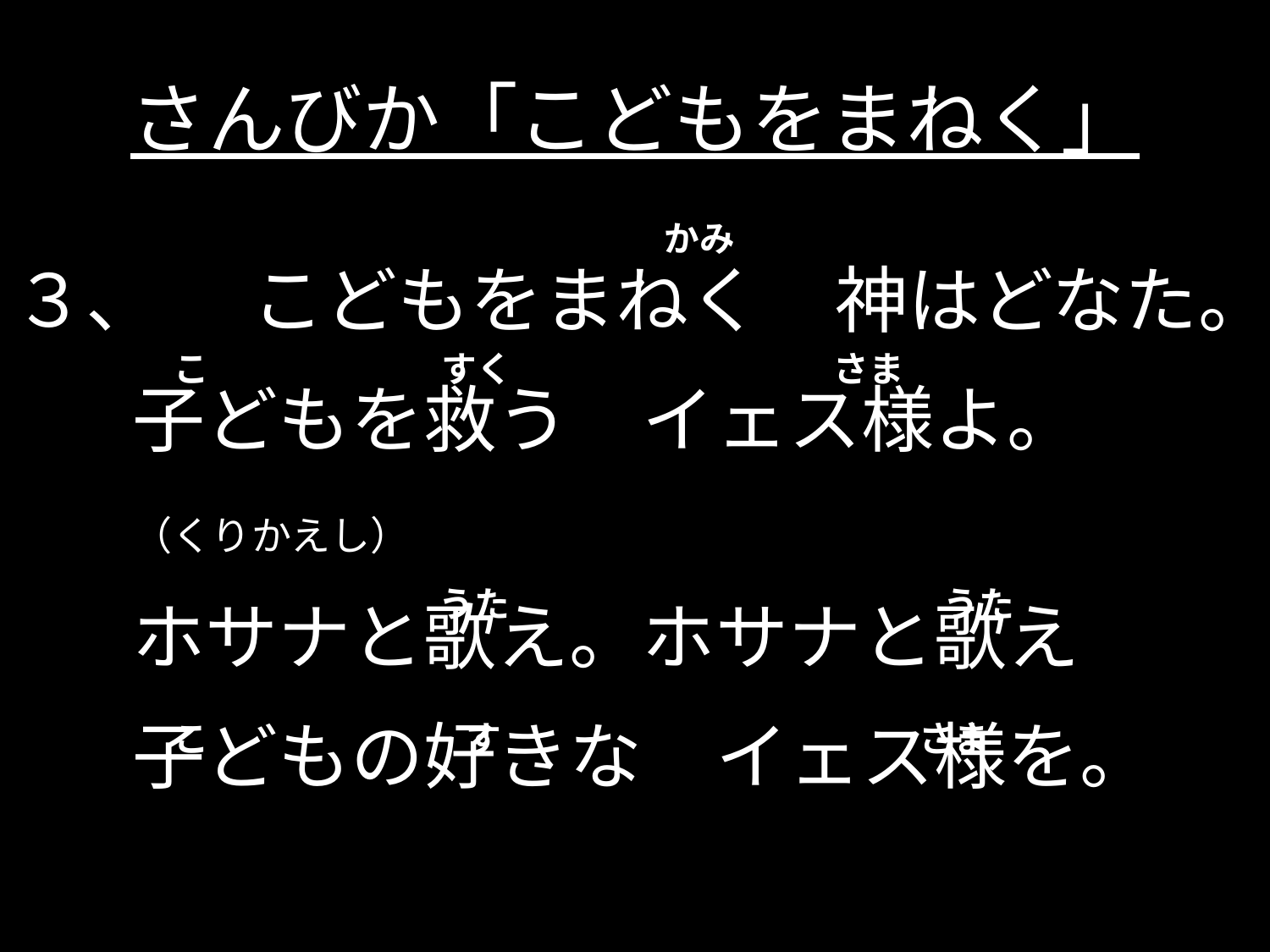

# さんびか「こどもをまねく」
                                                                                かみ
３、	こどもをまねく　神はどなた。
	子どもを救う　イェス様よ。

	（くりかえし）
	ホサナと歌え。ホサナと歌え
	子どもの好きな　イェス様を。

                   こ                             すく                                        さま
                                                    うた                                                      うた
                   こ                                す                                                    さま